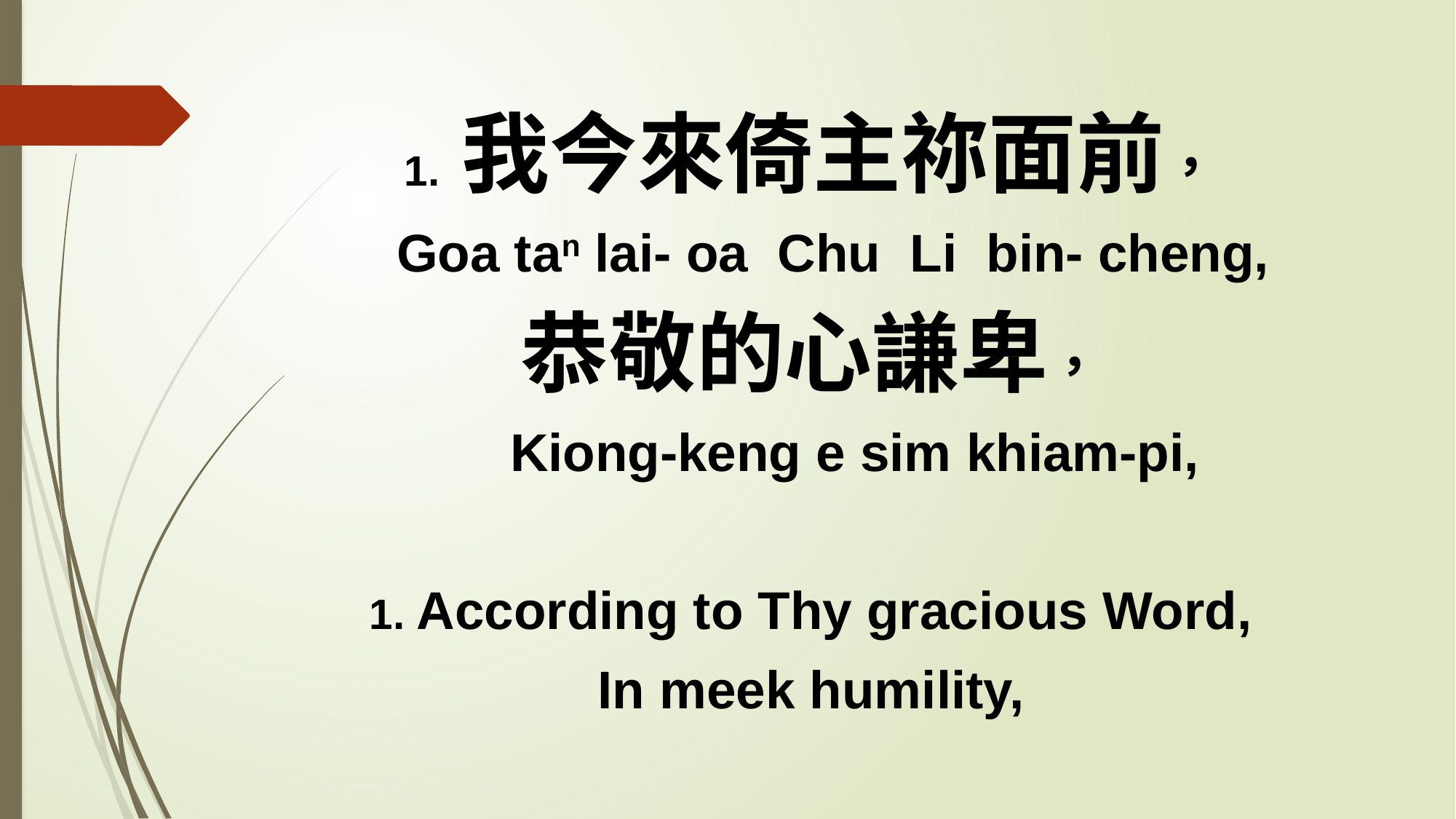

1. 我今來倚主祢面前，
   Goa tan lai- oa  Chu  Li  bin- cheng,
恭敬的心謙卑，
                 Kiong-keng e sim khiam-pi,

1. According to Thy gracious Word,
In meek humility,